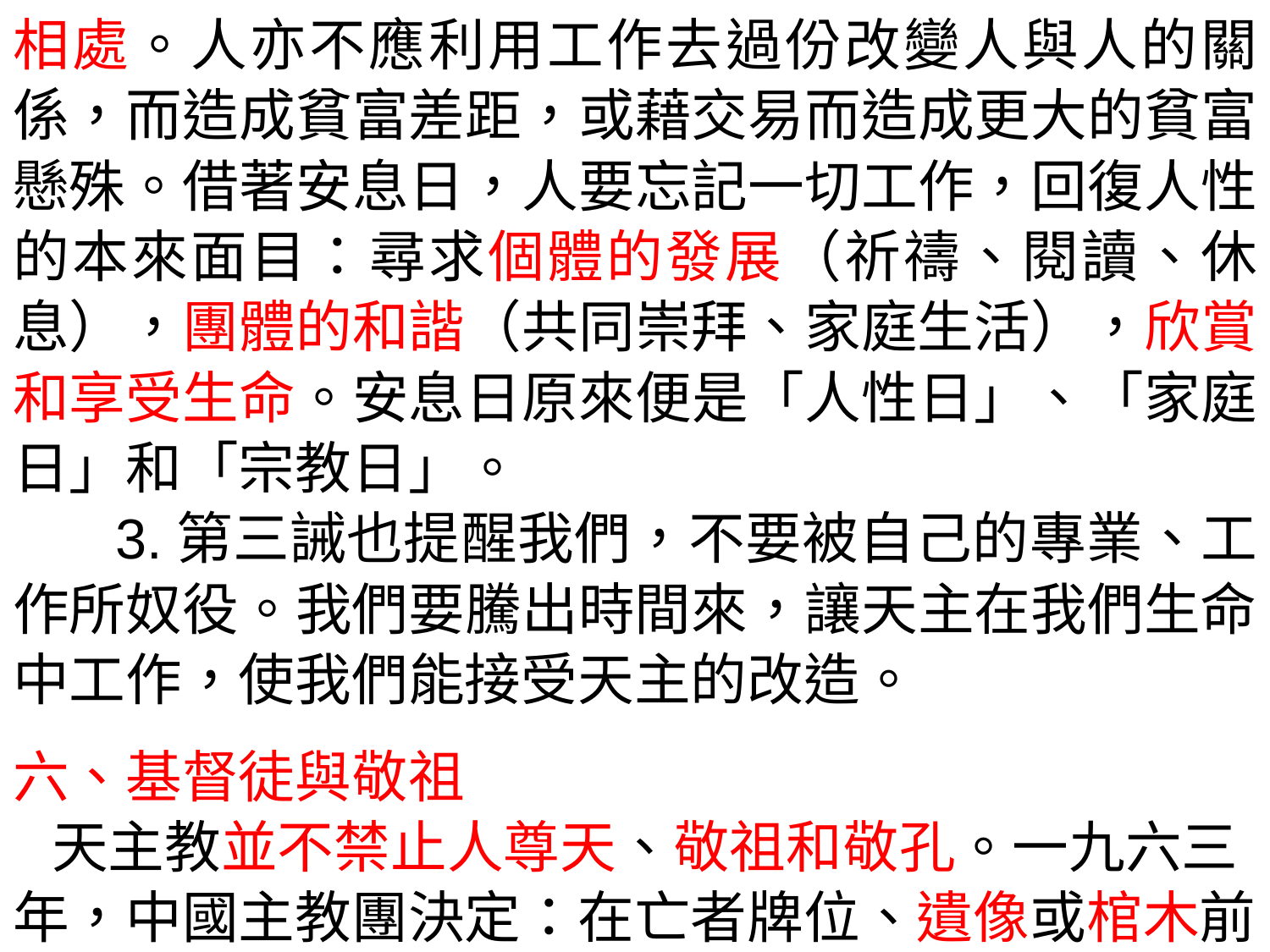

相處。人亦不應利用工作去過份改變人與人的關係，而造成貧富差距，或藉交易而造成更大的貧富懸殊。借著安息日，人要忘記一切工作，回復人性的本來面目：尋求個體的發展（祈禱、閱讀、休息），團體的和諧（共同崇拜、家庭生活），欣賞和享受生命。安息日原來便是「人性日」、「家庭日」和「宗教日」。
   3.第三誡也提醒我們，不要被自己的專業、工作所奴役。我們要騰出時間來，讓天主在我們生命中工作，使我們能接受天主的改造。
六、基督徒與敬祖
  天主教並不禁止人尊天、敬祖和敬孔。一九六三年，中國主教團決定：在亡者牌位、遺像或棺木前